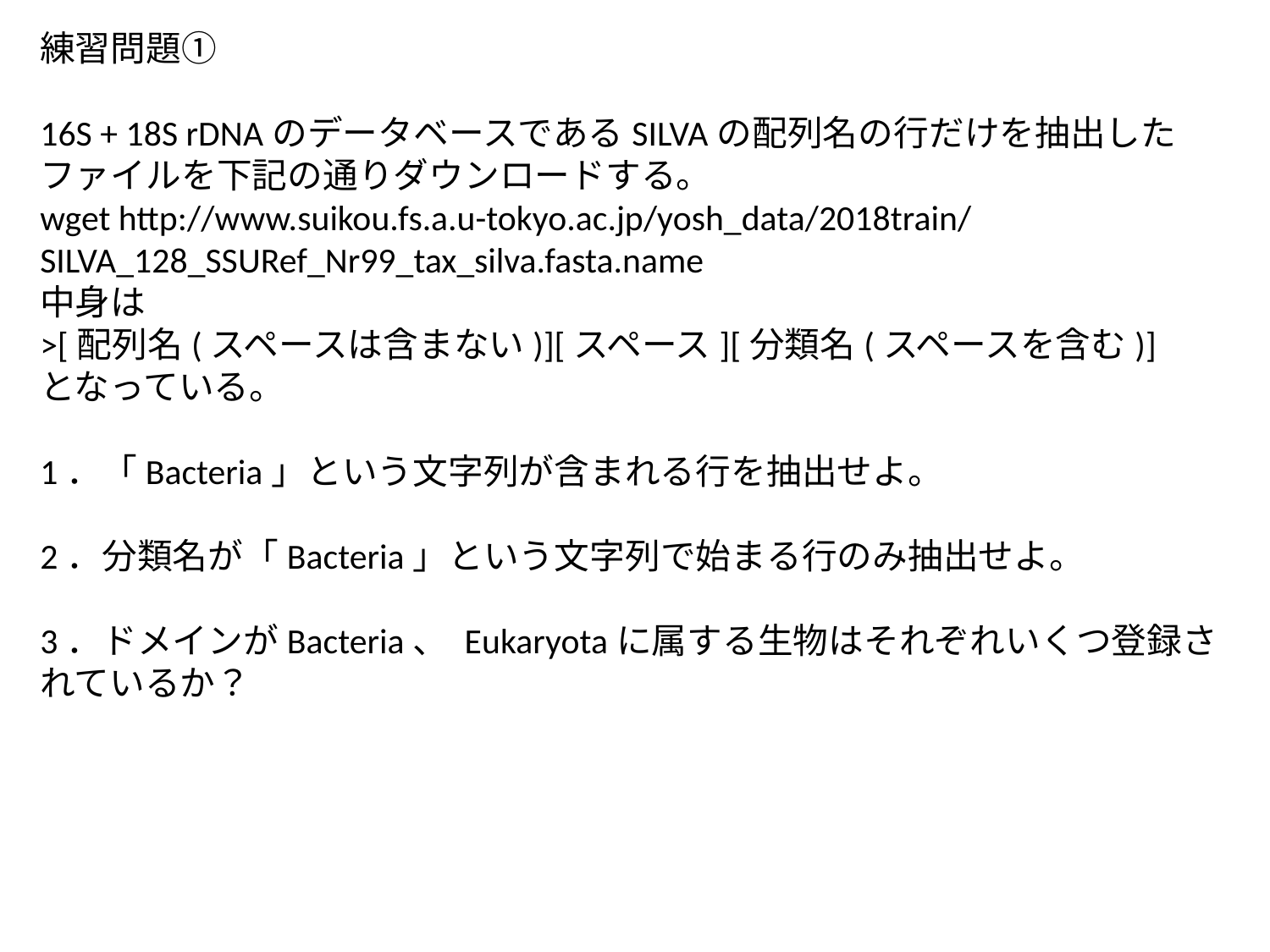

練習問題①

16S + 18S rDNAのデータベースであるSILVAの配列名の行だけを抽出したファイルを下記の通りダウンロードする。
wget http://www.suikou.fs.a.u-tokyo.ac.jp/yosh_data/2018train/ SILVA_128_SSURef_Nr99_tax_silva.fasta.name
中身は
>[配列名(スペースは含まない)][スペース][分類名(スペースを含む)]
となっている。

1．「Bacteria」という文字列が含まれる行を抽出せよ。

2．分類名が「Bacteria」という文字列で始まる行のみ抽出せよ。

3．ドメインがBacteria、 Eukaryotaに属する生物はそれぞれいくつ登録されているか？